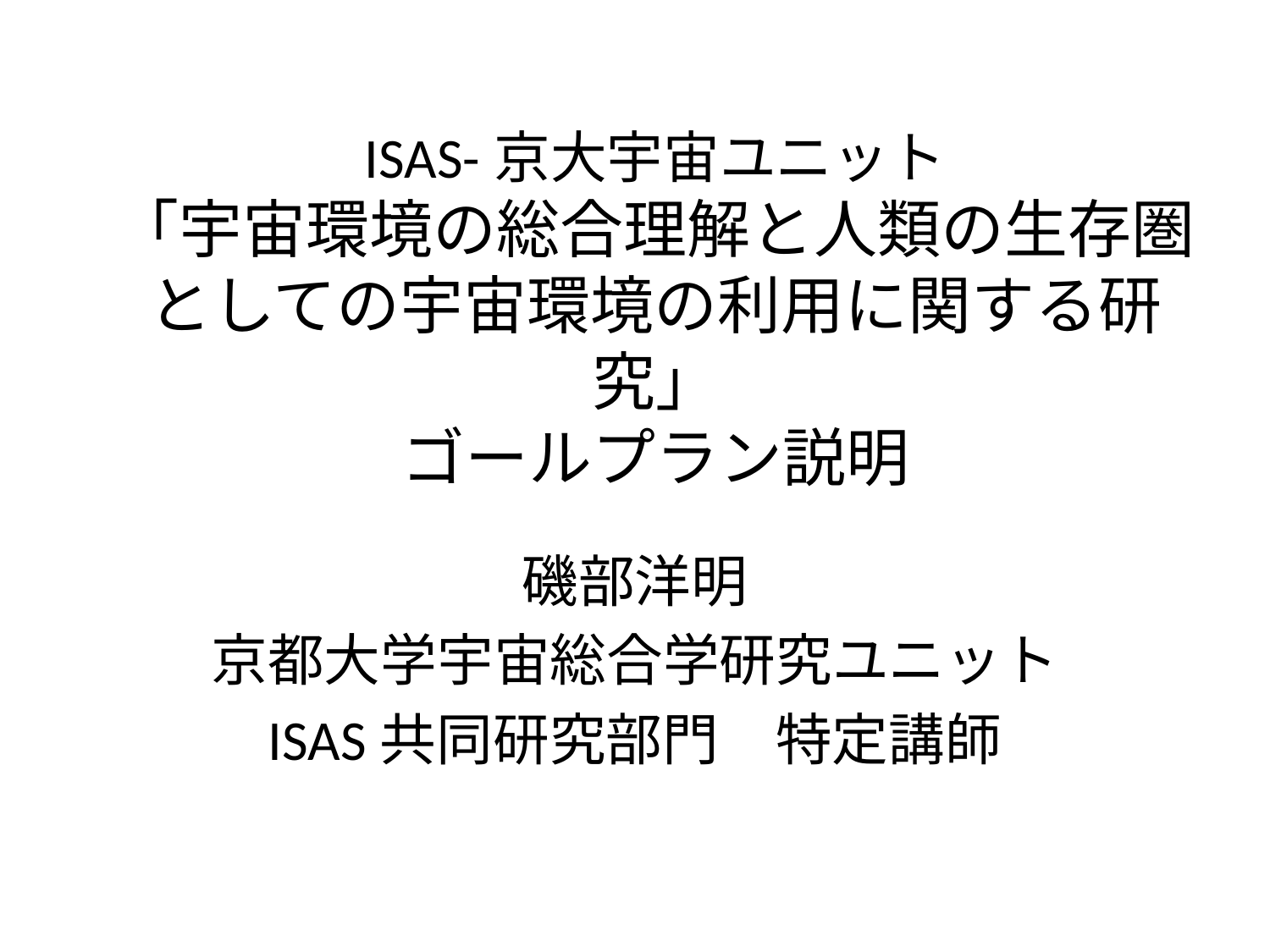

# ISAS-京大宇宙ユニット 「宇宙環境の総合理解と人類の生存圏としての宇宙環境の利用に関する研究」 ゴールプラン説明
磯部洋明
京都大学宇宙総合学研究ユニット
ISAS共同研究部門　特定講師